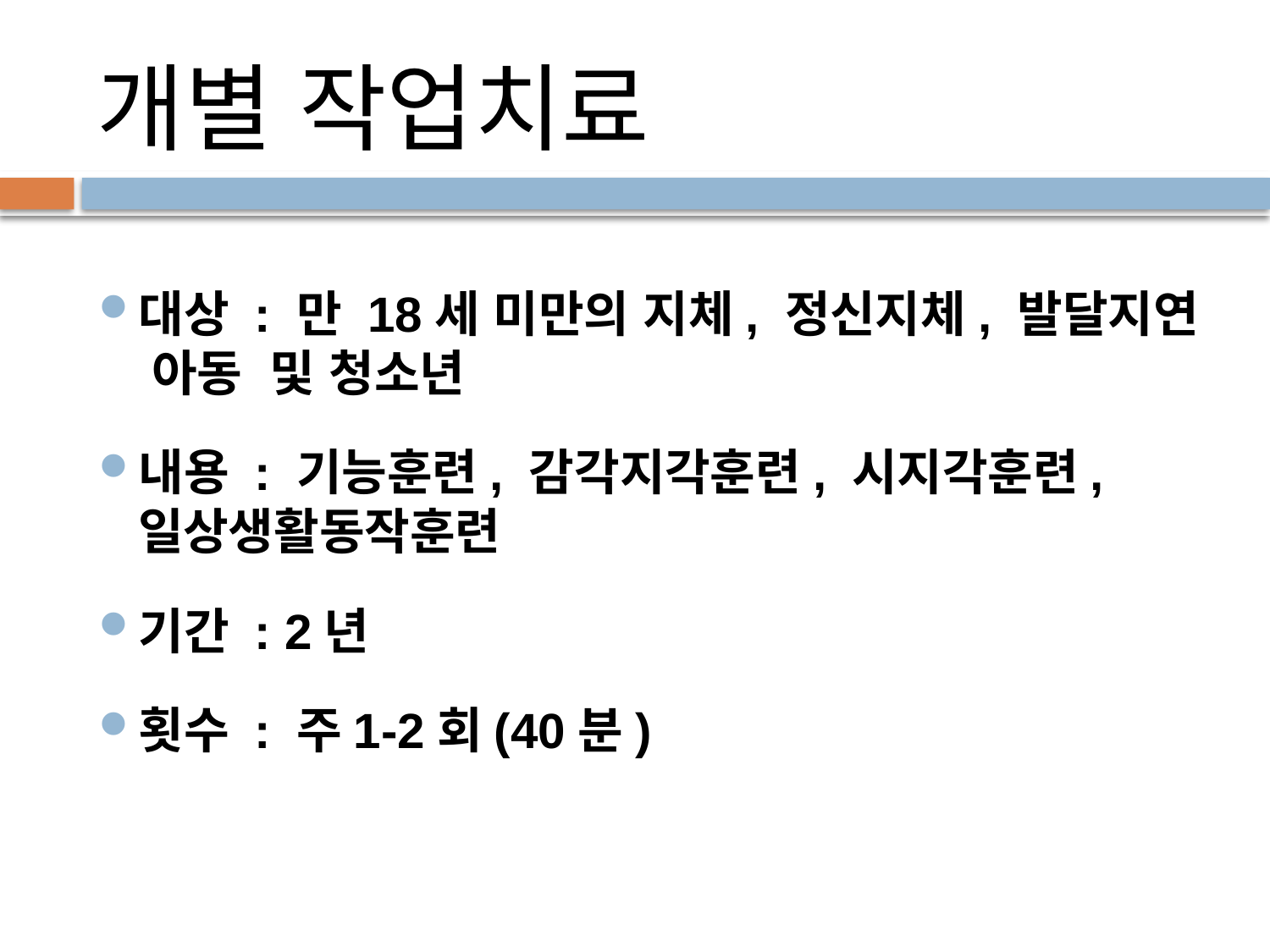

# 개별 작업치료
대상 : 만 18세 미만의 지체, 정신지체, 발달지연  아동  및 청소년

내용 : 기능훈련, 감각지각훈련, 시지각훈련, 일상생활동작훈련

기간 : 2년

횟수 : 주1-2회(40분)